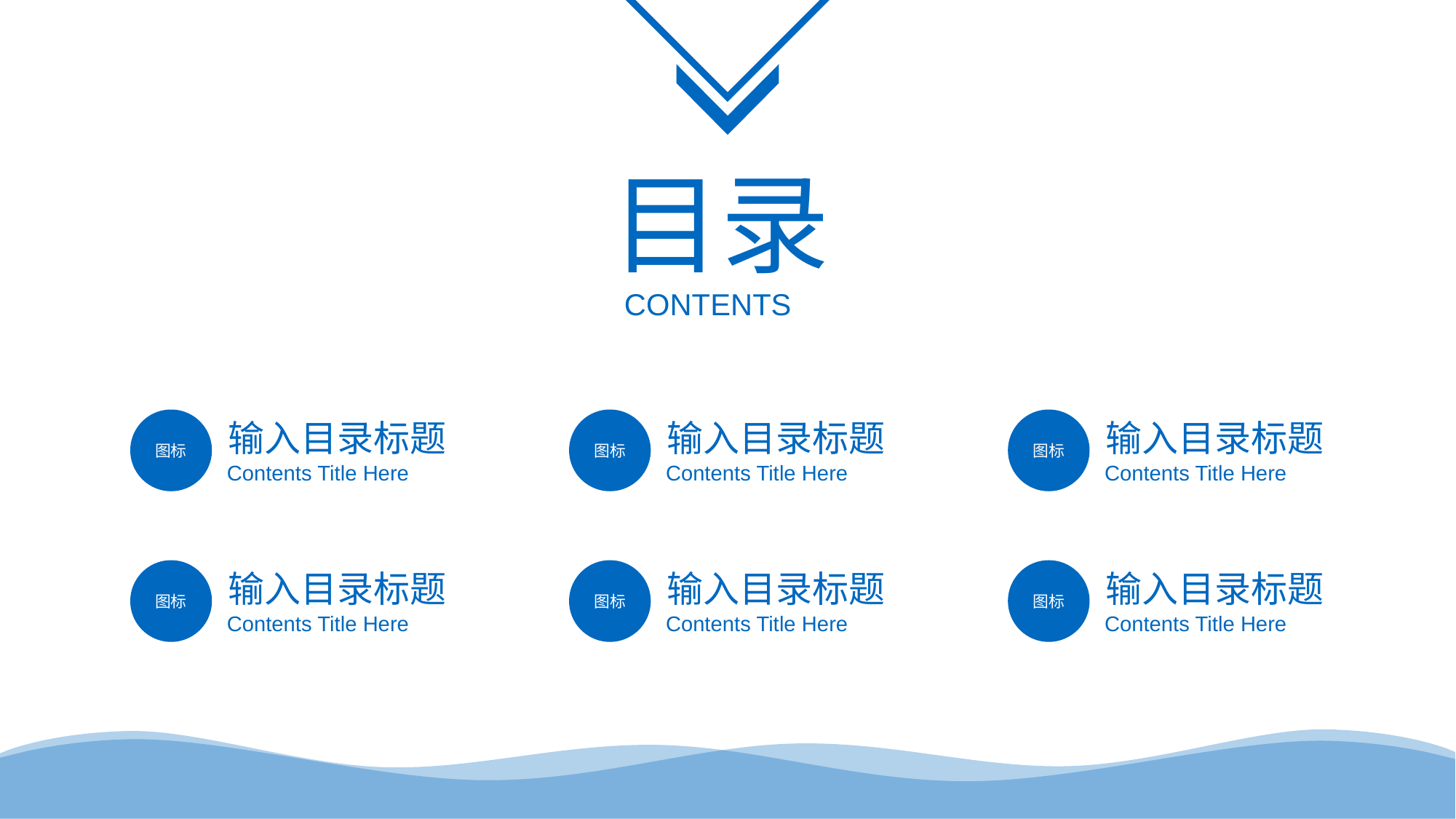

目录
CONTENTS
图标
图标
图标
输入目录标题
输入目录标题
输入目录标题
Contents Title Here
Contents Title Here
Contents Title Here
图标
图标
图标
输入目录标题
输入目录标题
输入目录标题
Contents Title Here
Contents Title Here
Contents Title Here